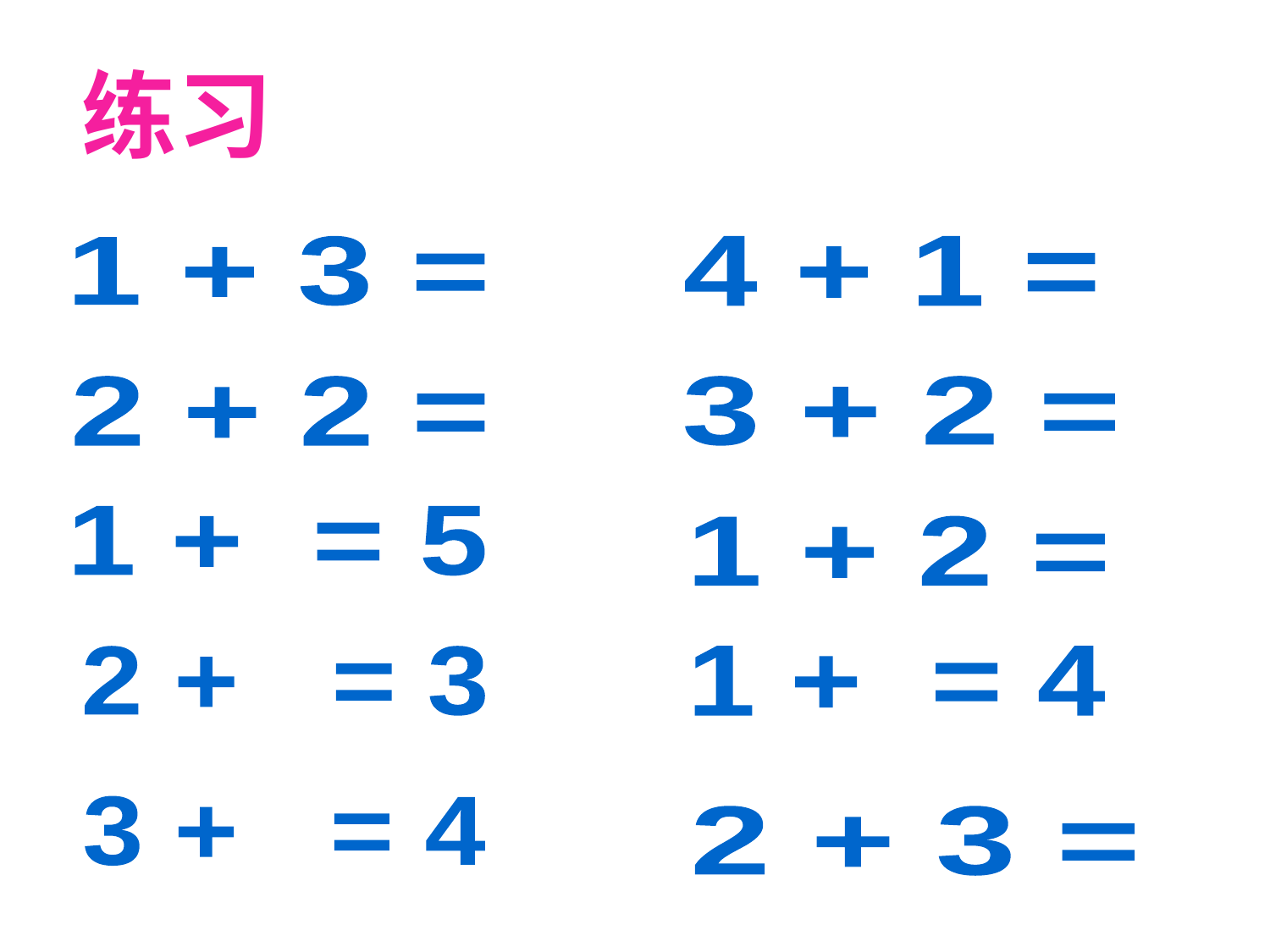

练习
1 + 3 =
4 + 1 =
2 + 2 =
3 + 2 =
1 +  = 5
1 + 2 =
2 +   = 3
1 +  = 4
3 +   = 4
2 + 3 =